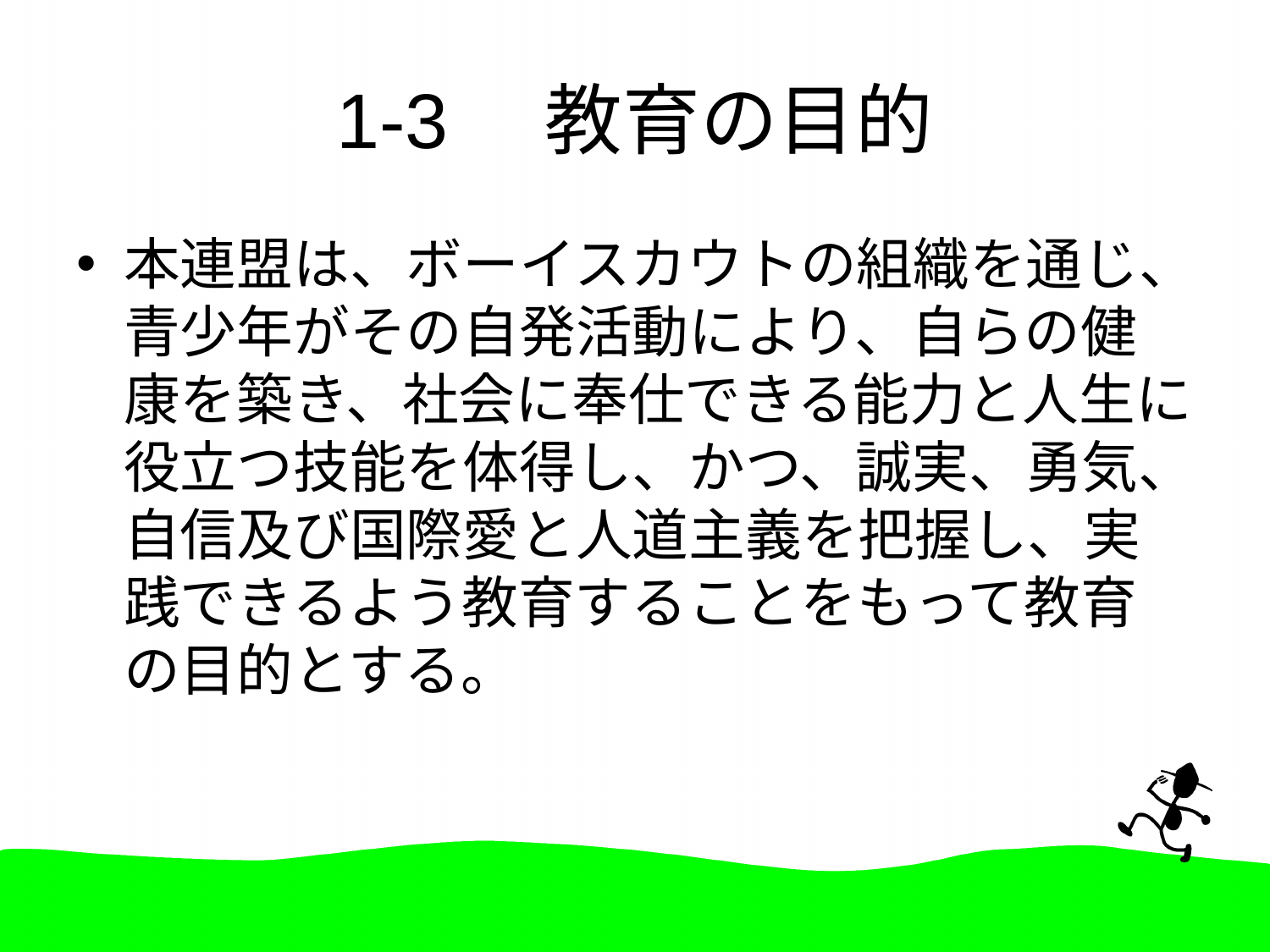

# 1-3　教育の目的
本連盟は、ボーイスカウトの組織を通じ、青少年がその自発活動により、自らの健康を築き、社会に奉仕できる能力と人生に役立つ技能を体得し、かつ、誠実、勇気、自信及び国際愛と人道主義を把握し、実践できるよう教育することをもって教育の目的とする。